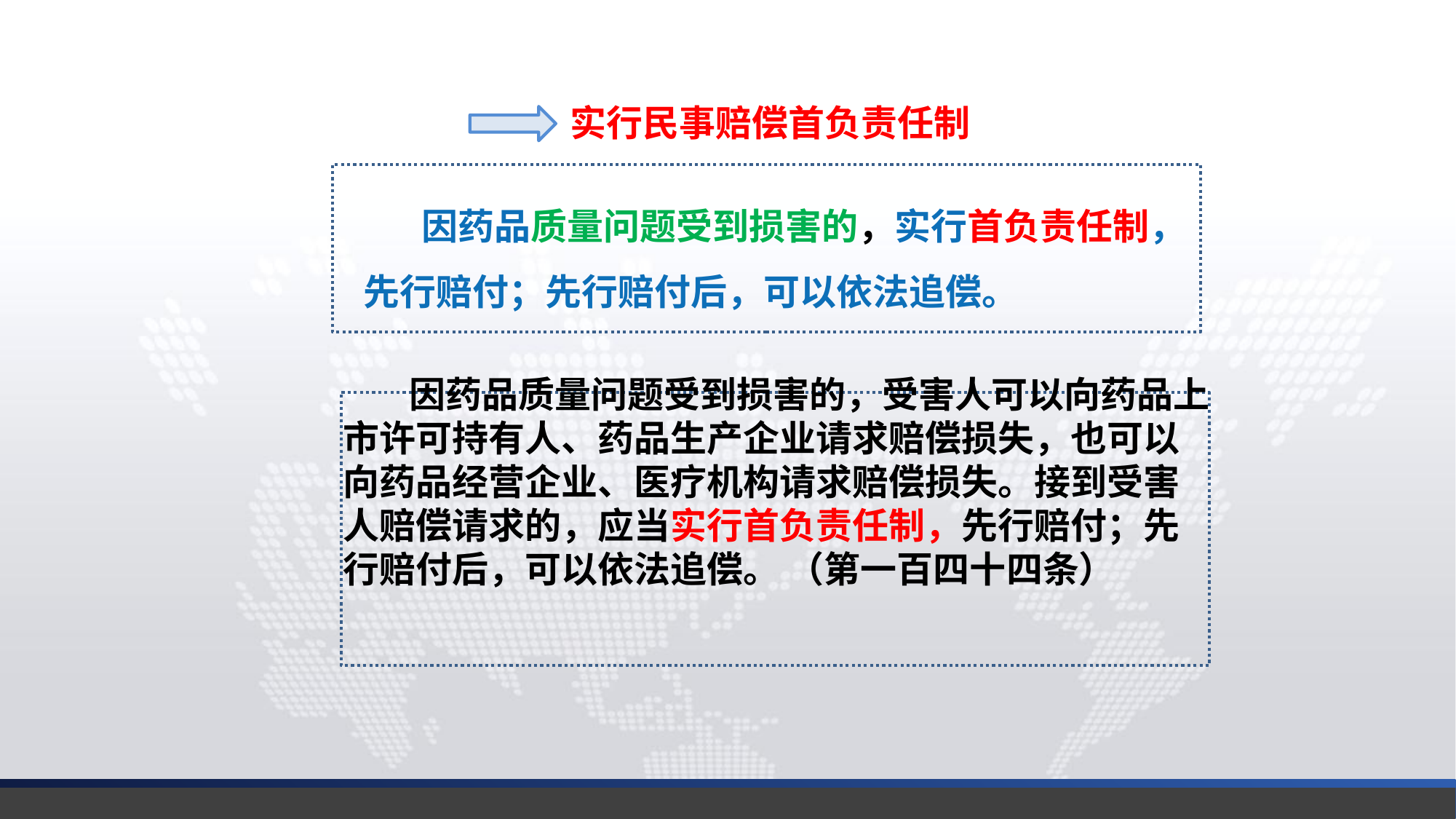

实行民事赔偿首负责任制

      因药品质量问题受到损害的，实行首负责任制，先行赔付；先行赔付后，可以依法追偿。
       因药品质量问题受到损害的，受害人可以向药品上市许可持有人、药品生产企业请求赔偿损失，也可以向药品经营企业、医疗机构请求赔偿损失。接到受害人赔偿请求的，应当实行首负责任制，先行赔付；先行赔付后，可以依法追偿。 （第一百四十四条）

延时符